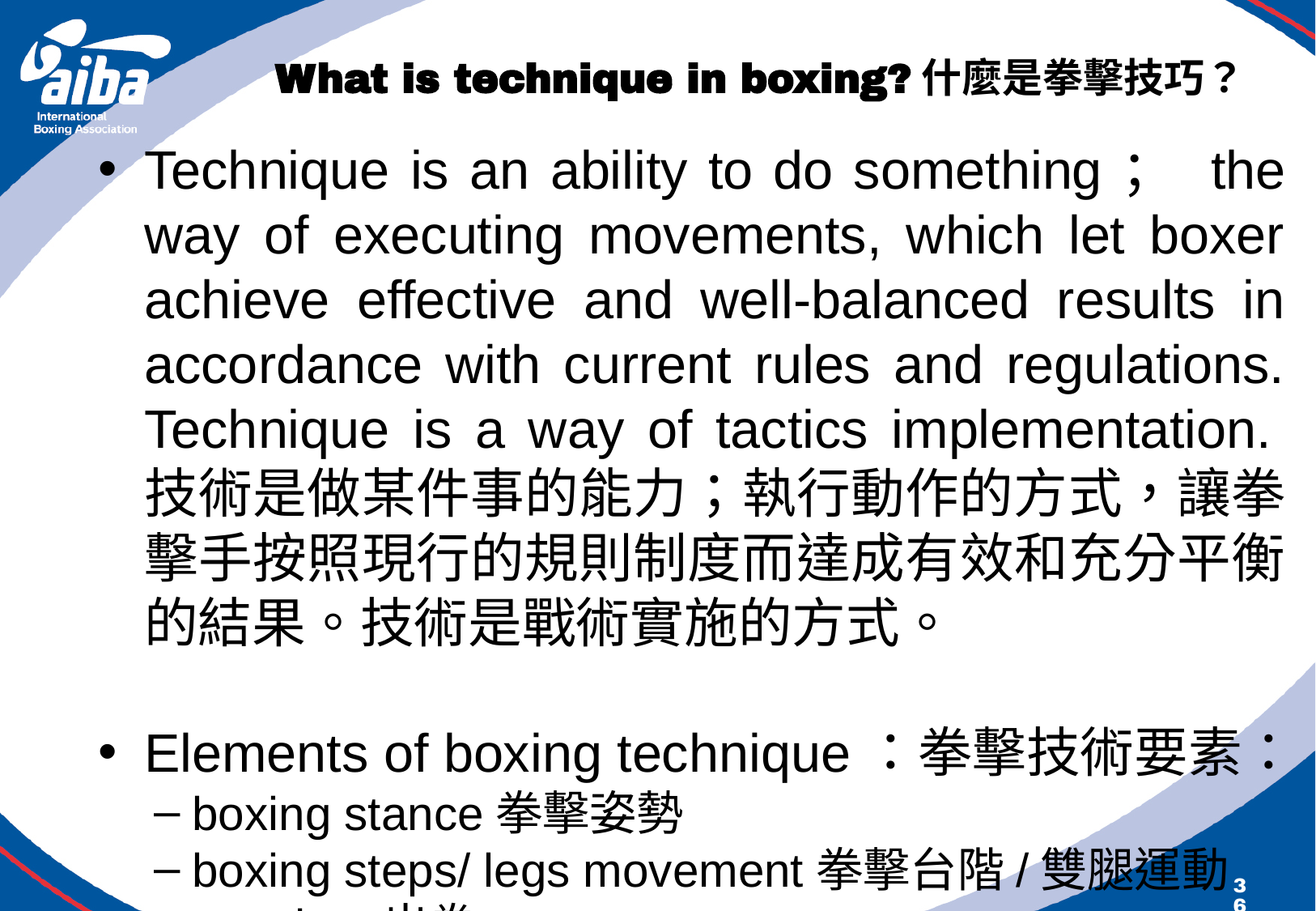

# What is technique in boxing?什麼是拳擊技巧？
Technique is an ability to do something； the way of executing movements, which let boxer achieve effective and well-balanced results in accordance with current rules and regulations. Technique is a way of tactics implementation.技術是做某件事的能力；執行動作的方式，讓拳擊手按照現行的規則制度而達成有效和充分平衡的結果。技術是戰術實施的方式。

Elements of boxing technique：拳擊技術要素：
boxing stance拳擊姿勢
boxing steps/ legs movement拳擊台階/雙腿運動
punches出拳
defenses防守
feints假動作
364